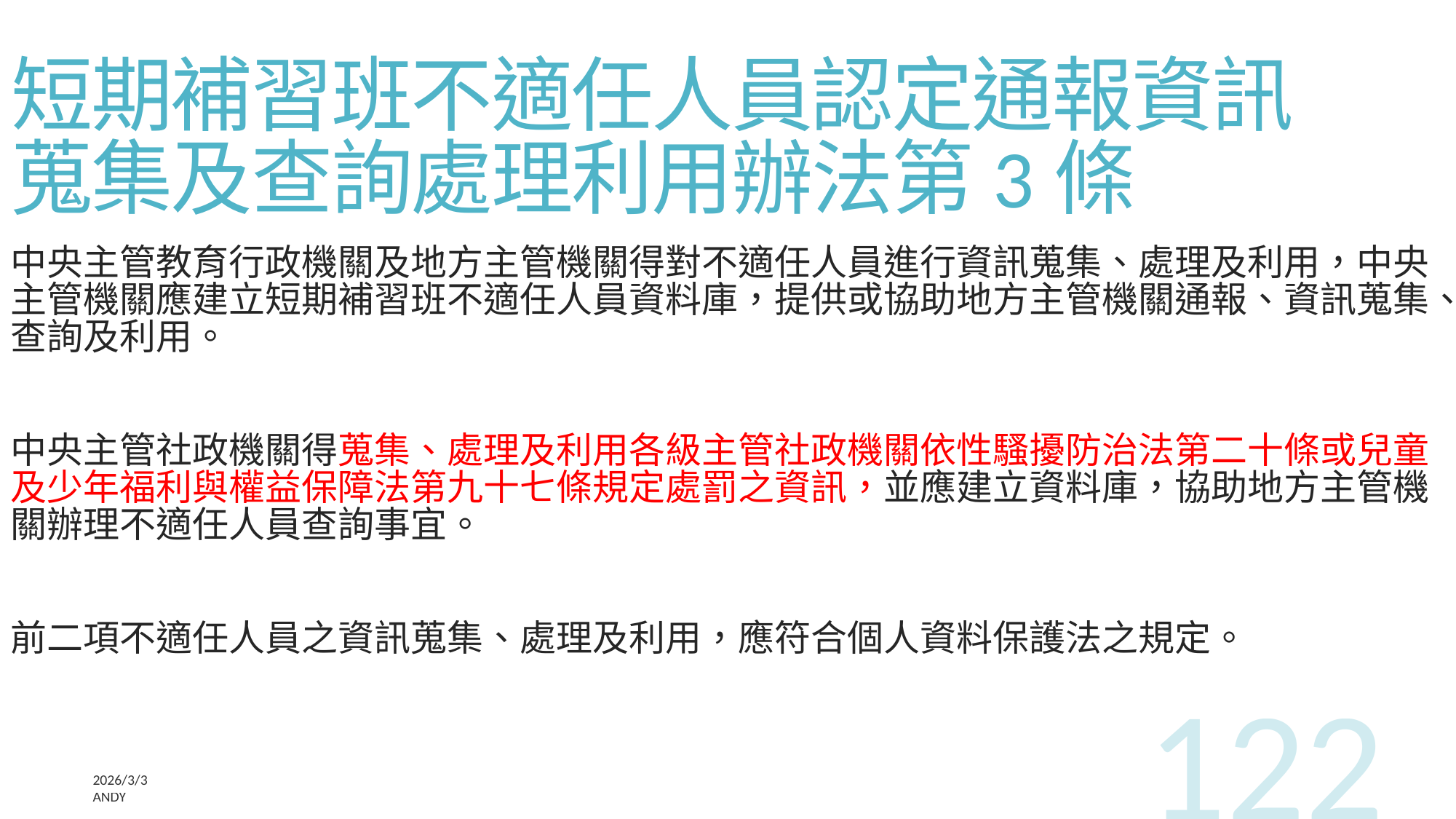

短期補習班不適任人員認定通報資訊蒐集及查詢處理利用辦法第3條
中央主管教育行政機關及地方主管機關得對不適任人員進行資訊蒐集、處理及利用，中央主管機關應建立短期補習班不適任人員資料庫，提供或協助地方主管機關通報、資訊蒐集、查詢及利用。

中央主管社政機關得蒐集、處理及利用各級主管社政機關依性騷擾防治法第二十條或兒童及少年福利與權益保障法第九十七條規定處罰之資訊，並應建立資料庫，協助地方主管機關辦理不適任人員查詢事宜。

前二項不適任人員之資訊蒐集、處理及利用，應符合個人資料保護法之規定。

122
2026/3/3
Andy